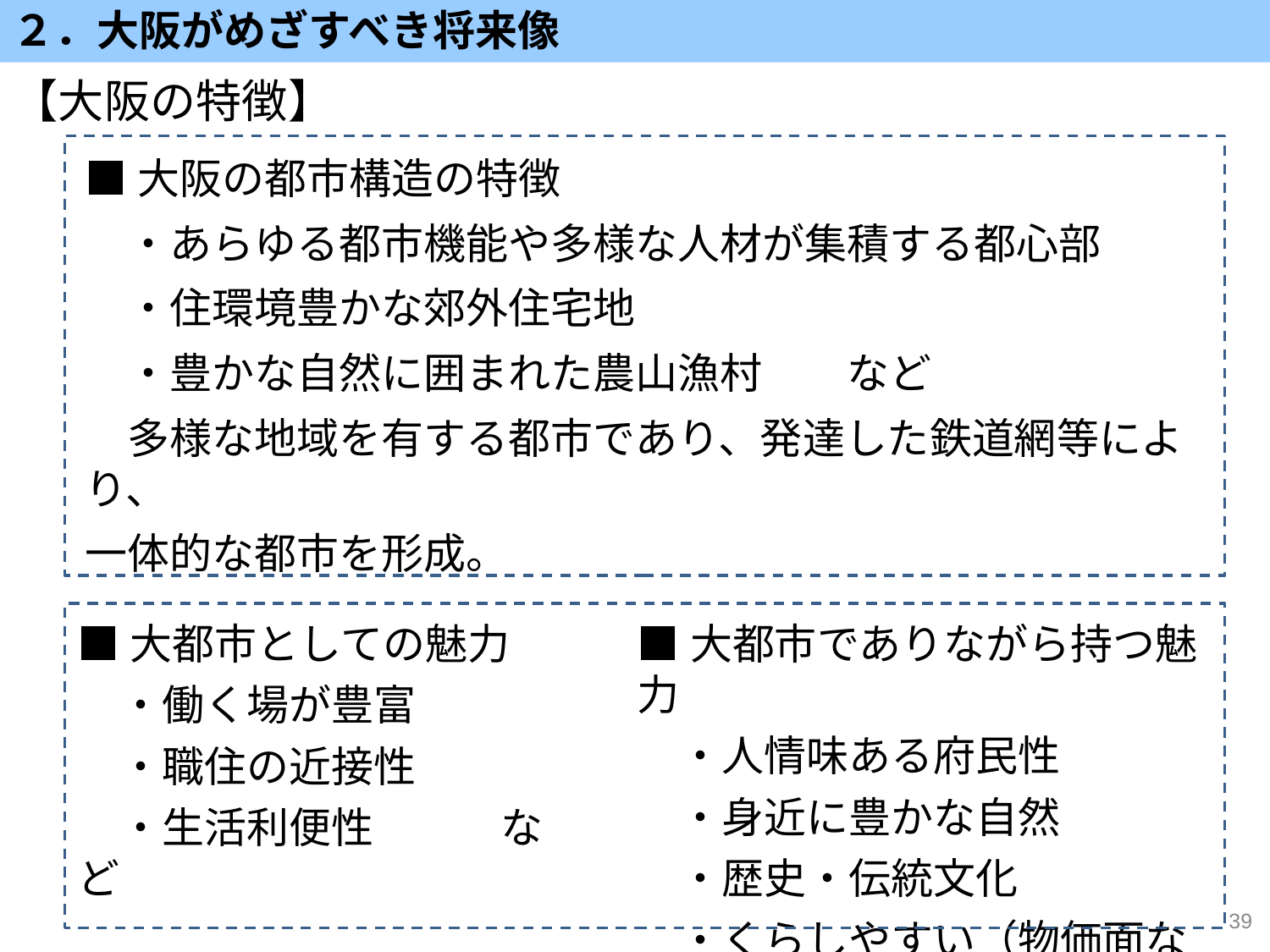

２．大阪がめざすべき将来像
【大阪の特徴】

■大阪の都市構造の特徴
　・あらゆる都市機能や多様な人材が集積する都心部
　・住環境豊かな郊外住宅地
　・豊かな自然に囲まれた農山漁村　　など
　多様な地域を有する都市であり、発達した鉄道網等により、
一体的な都市を形成。

■大都市としての魅力
　・働く場が豊富
　・職住の近接性
　・生活利便性　　　など

■大都市でありながら持つ魅力
　・人情味ある府民性
　・身近に豊かな自然
　・歴史・伝統文化
　・くらしやすい（物価面など）など
39